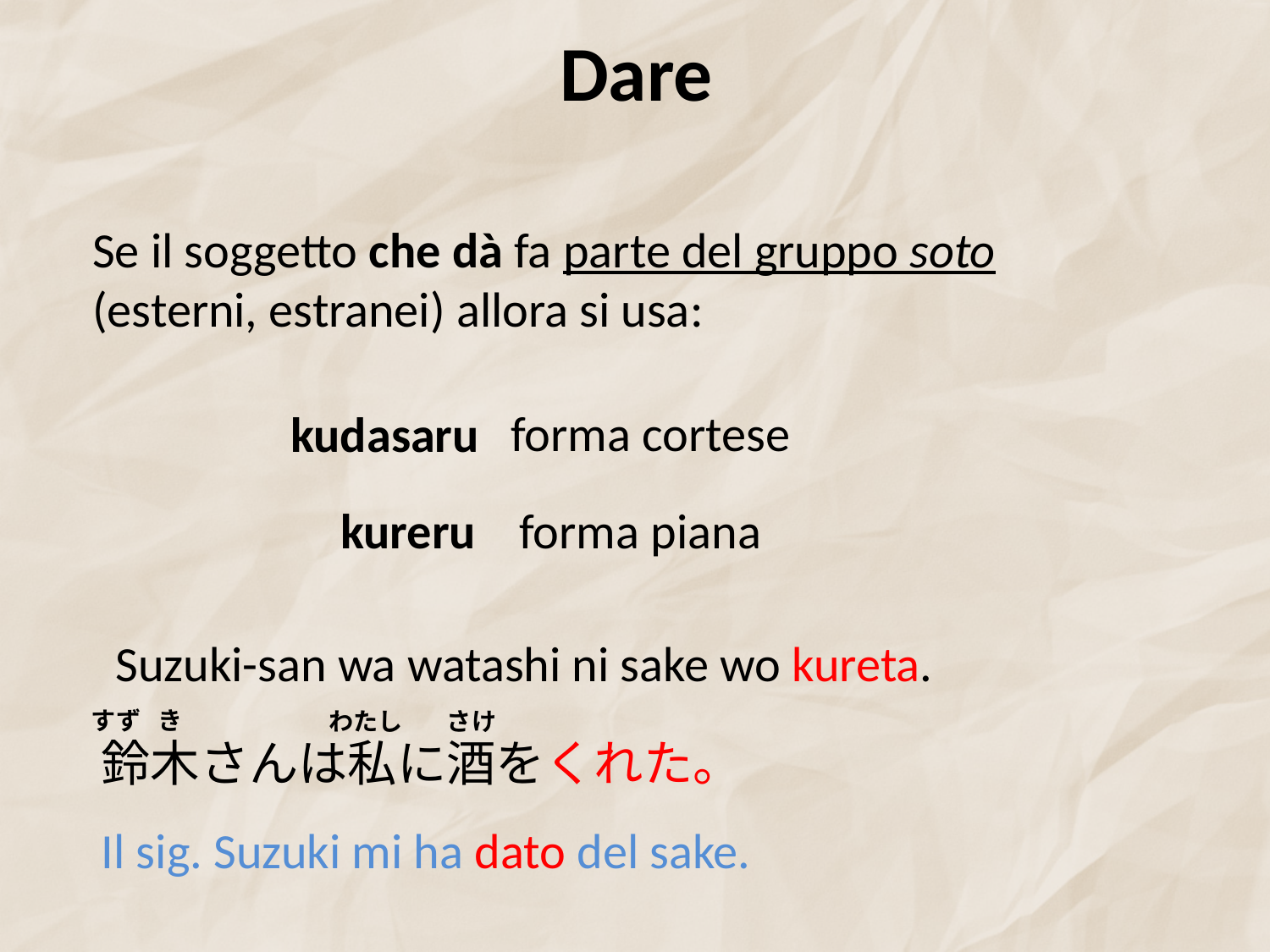

# Dare
Se il soggetto che dà fa parte del gruppo soto (esterni, estranei) allora si usa:
forma cortese
kudasaru
kureru
forma piana
Suzuki-san wa watashi ni sake wo kureta.
き
すず
さけ
わたし
鈴木さんは私に酒をくれた。
Il sig. Suzuki mi ha dato del sake.